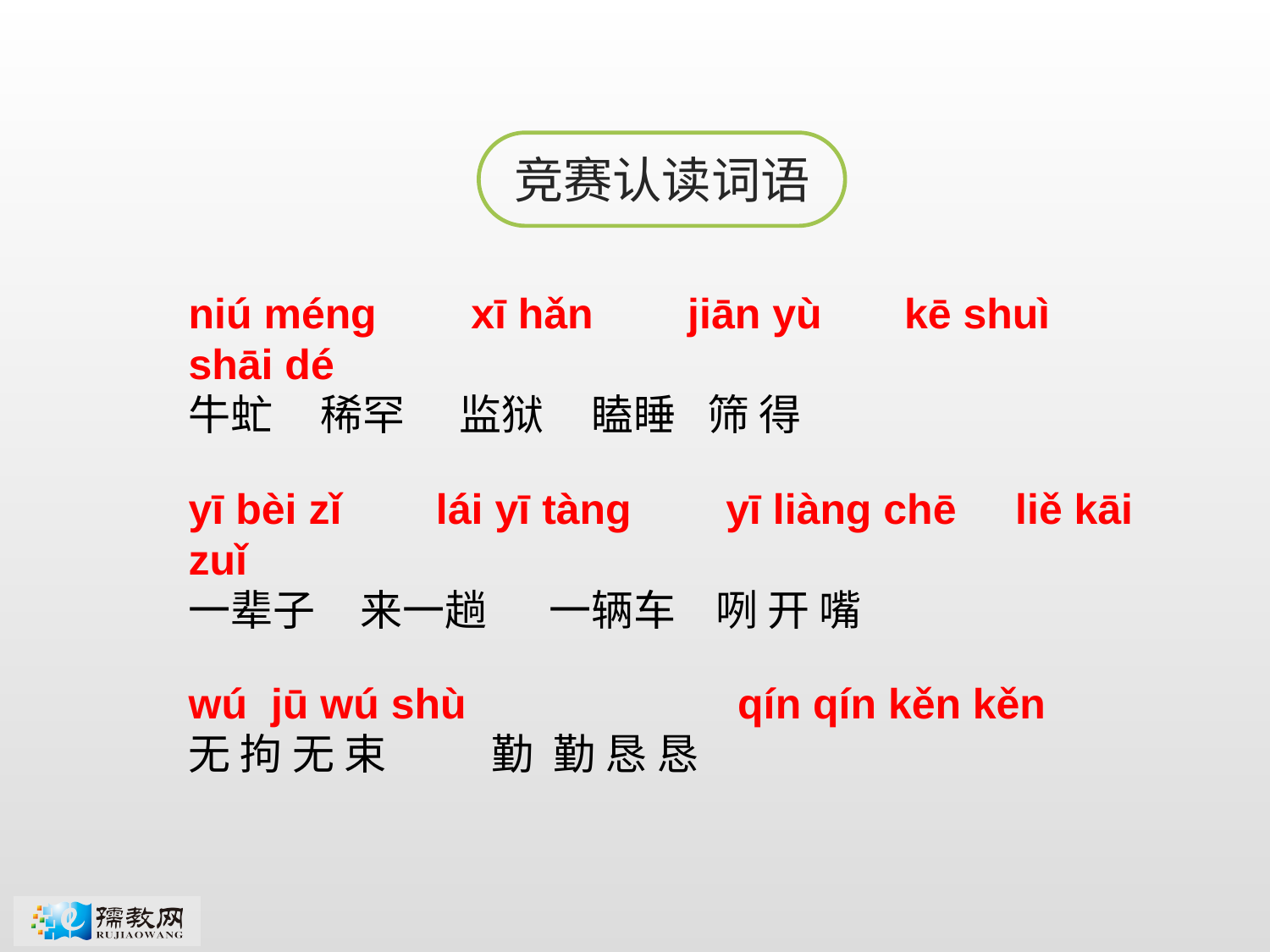

竞赛认读词语
niú méng        xī hǎn        jiān yù       kē shuì     shāi dé
牛虻      稀罕       监狱      瞌睡    筛 得

yī bèi zǐ        lái yī tàng        yī liàng chē     liě kāi zuǐ
一辈子     来一趟        一辆车     咧 开 嘴

wú  jū wú shù                       qín qín kěn kěn
无 拘 无 束             勤  勤 恳 恳